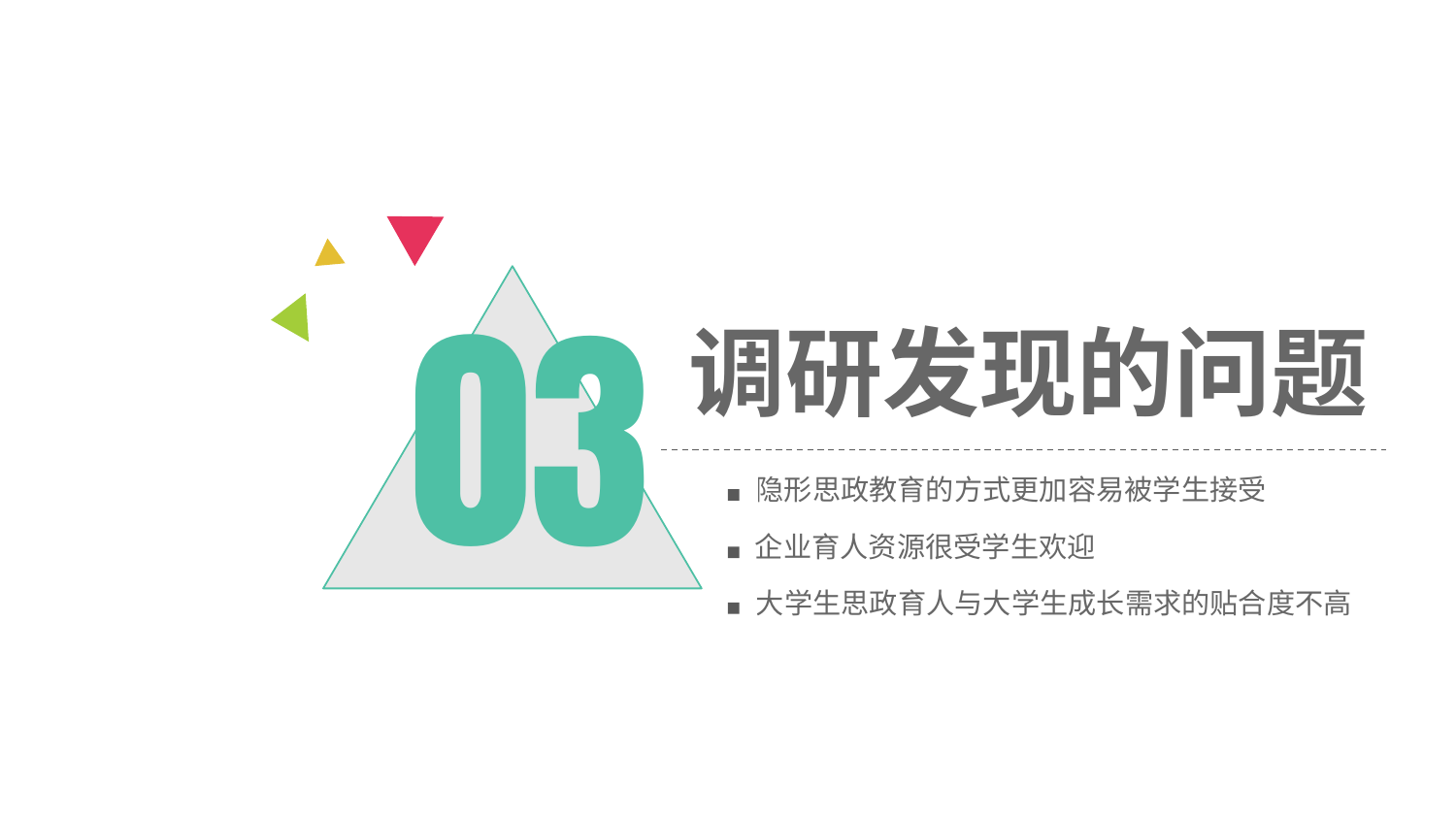

03

调研发现的问题
隐形思政教育的方式更加容易被学生接受

企业育人资源很受学生欢迎

大学生思政育人与大学生成长需求的贴合度不高